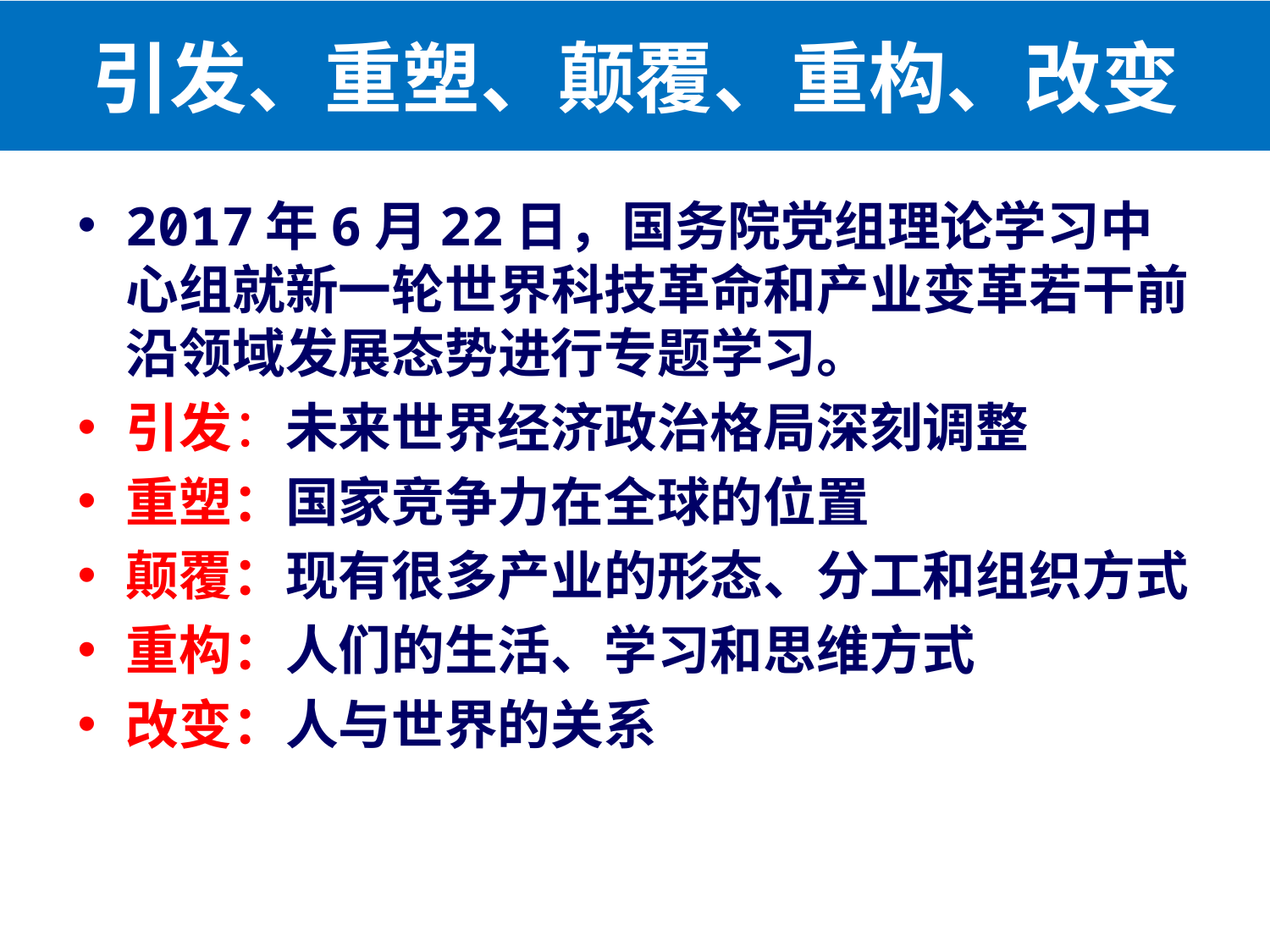

# 引发、重塑、颠覆、重构、改变
2017年6月22日，国务院党组理论学习中心组就新一轮世界科技革命和产业变革若干前沿领域发展态势进行专题学习。
引发：未来世界经济政治格局深刻调整
重塑：国家竞争力在全球的位置
颠覆：现有很多产业的形态、分工和组织方式
重构：人们的生活、学习和思维方式
改变：人与世界的关系